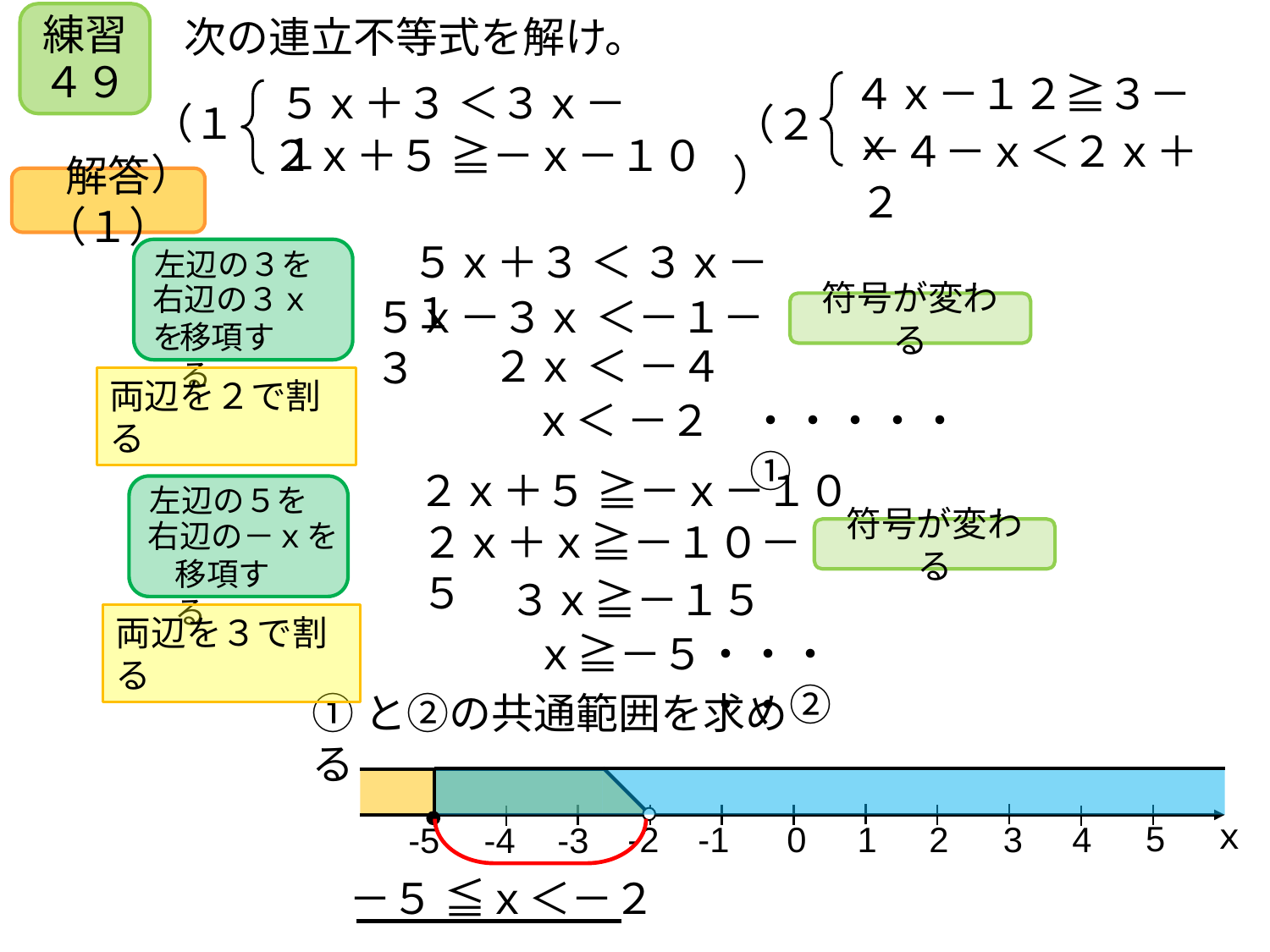

練習４９
次の連立不等式を解け。
４ｘ－１２≧３－ｘ

５ｘ＋３ ＜３ｘ－１

（１）
（２）
－４－ｘ＜２ｘ＋２
２ｘ＋５ ≧－ｘ－１０
解答（１）
５ｘ＋３ ＜ ３ｘ－１
左辺の３を

右辺の３ｘを
５ｘ－３ｘ ＜－１－３
符号が変わる
移項する
２ｘ ＜ －４
両辺を２で割る
・・・・・①
ｘ＜ －２
２ｘ＋５ ≧－ｘ－１０
左辺の５を

右辺の－ｘを
２ｘ＋ｘ≧－１０－５
符号が変わる
移項する
３ｘ≧－１５
両辺を３で割る
ｘ≧－５
・・・・・②
①と②の共通範囲を求める

ｘ
5
2
4
1
3
-1
-2
0
-5
-4
-3
－５ ≦ｘ＜－２